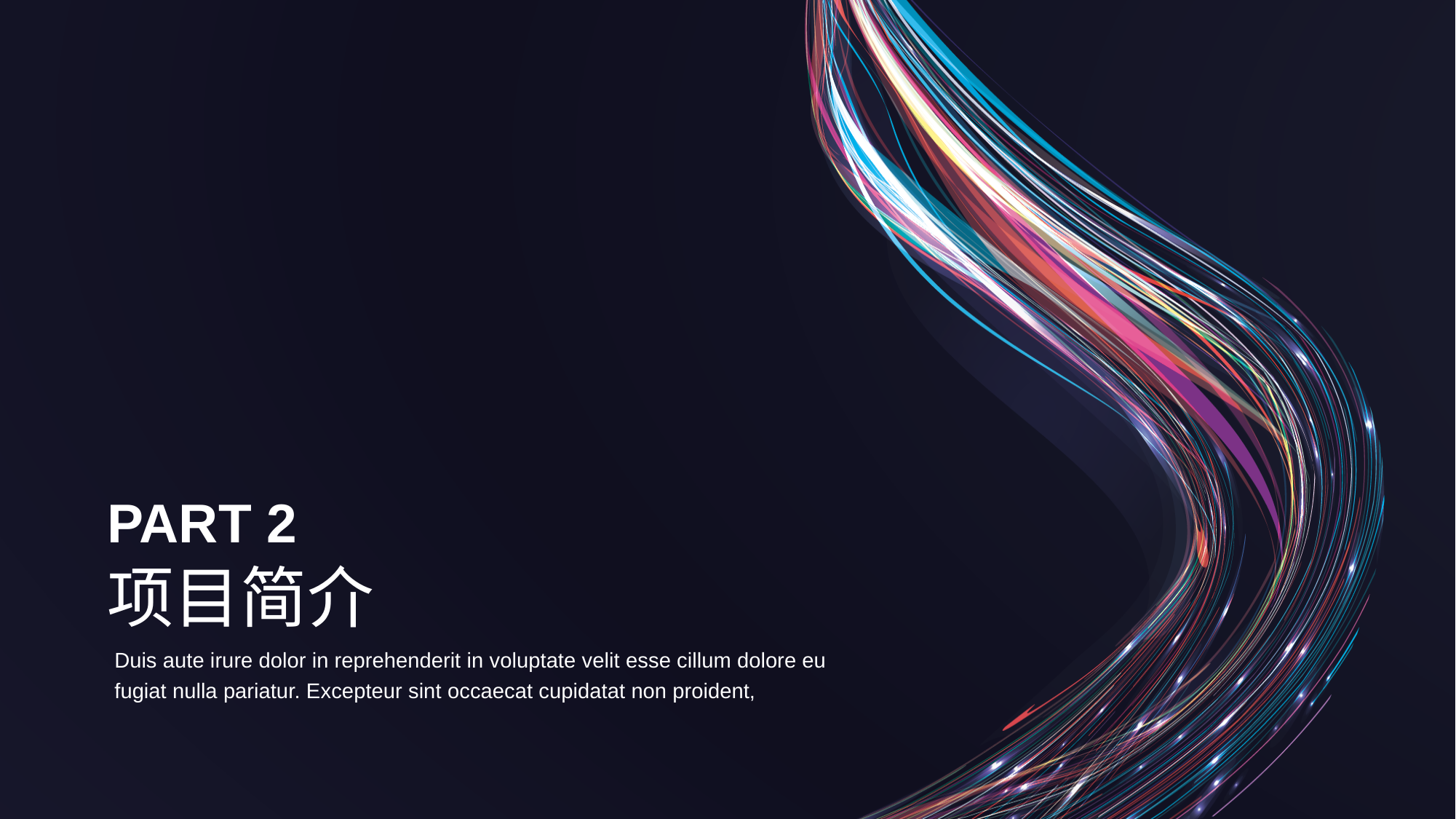

PART 2
项目简介
Duis aute irure dolor in reprehenderit in voluptate velit esse cillum dolore eu fugiat nulla pariatur. Excepteur sint occaecat cupidatat non proident,